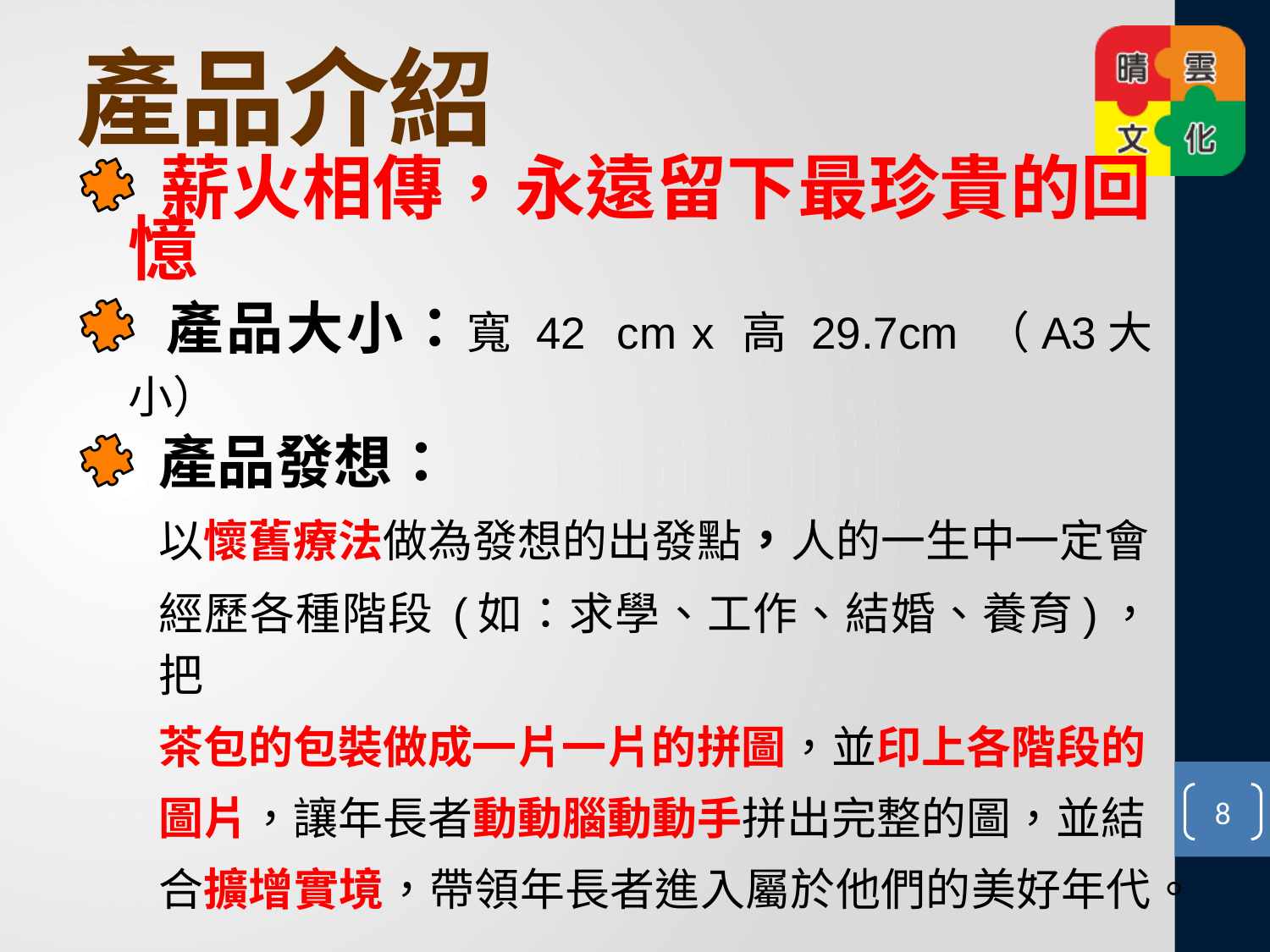

# 產品介紹
 薪火相傳，永遠留下最珍貴的回憶
 產品大小：寬 42  cm x 高 29.7cm （A3大小）
 產品發想：
以懷舊療法做為發想的出發點，人的一生中一定會
經歷各種階段 (如：求學、工作、結婚、養育)，把
茶包的包裝做成一片一片的拼圖，並印上各階段的
圖片，讓年長者動動腦動動手拼出完整的圖，並結
合擴增實境，帶領年長者進入屬於他們的美好年代。
8